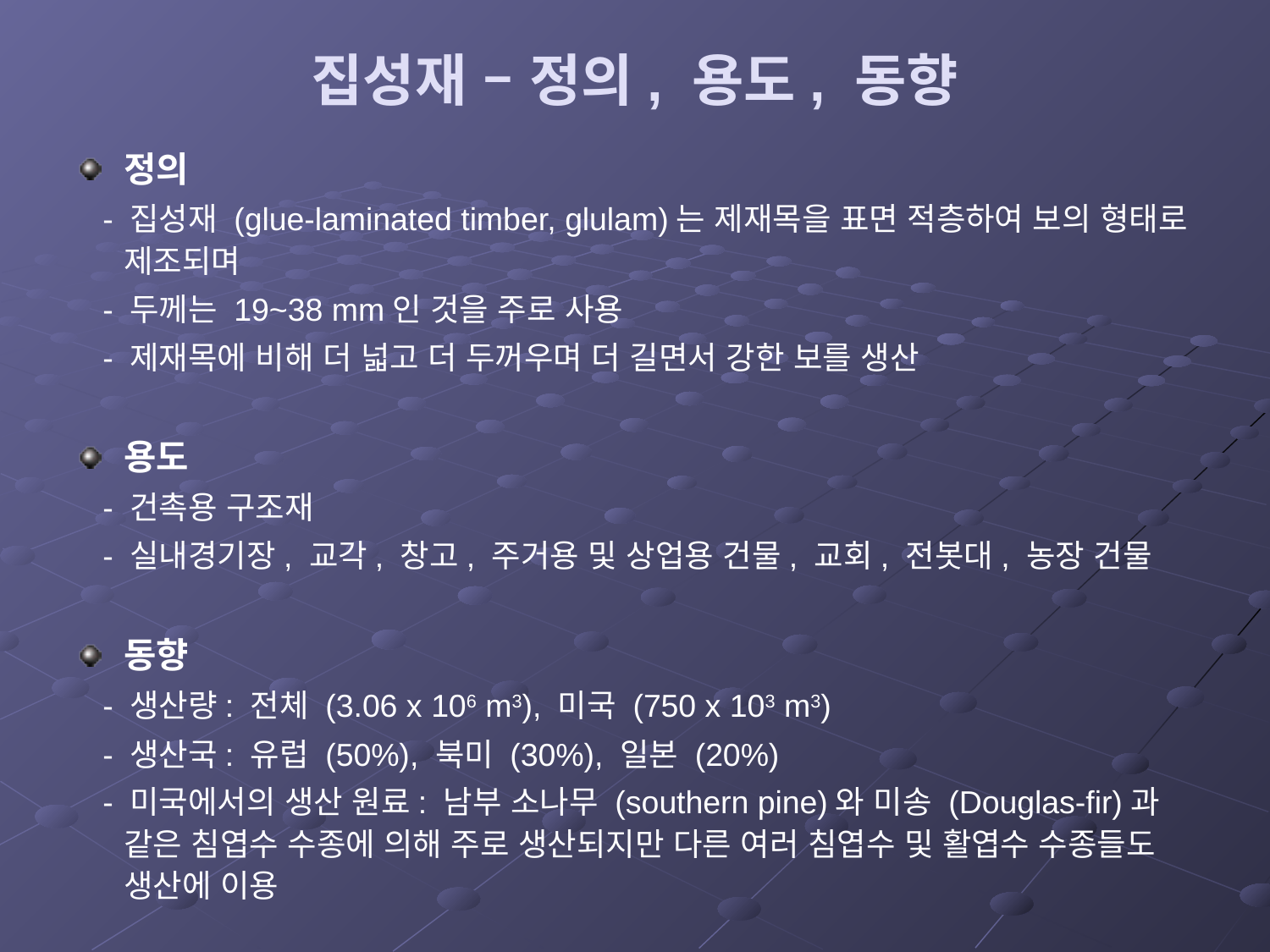

# 집성재 – 정의, 용도, 동향
정의
   - 집성재 (glue-laminated timber, glulam)는 제재목을 표면 적층하여 보의 형태로 제조되며
   - 두께는 19~38 mm인 것을 주로 사용
   - 제재목에 비해 더 넓고 더 두꺼우며 더 길면서 강한 보를 생산

용도
   - 건촉용 구조재
   - 실내경기장, 교각, 창고, 주거용 및 상업용 건물, 교회, 전봇대, 농장 건물

동향
   - 생산량: 전체 (3.06 x 106 m3), 미국 (750 x 103 m3)
   - 생산국: 유럽 (50%), 북미 (30%), 일본 (20%)
   - 미국에서의 생산 원료: 남부 소나무 (southern pine)와 미송 (Douglas-fir)과 같은 침엽수 수종에 의해 주로 생산되지만 다른 여러 침엽수 및 활엽수 수종들도 생산에 이용